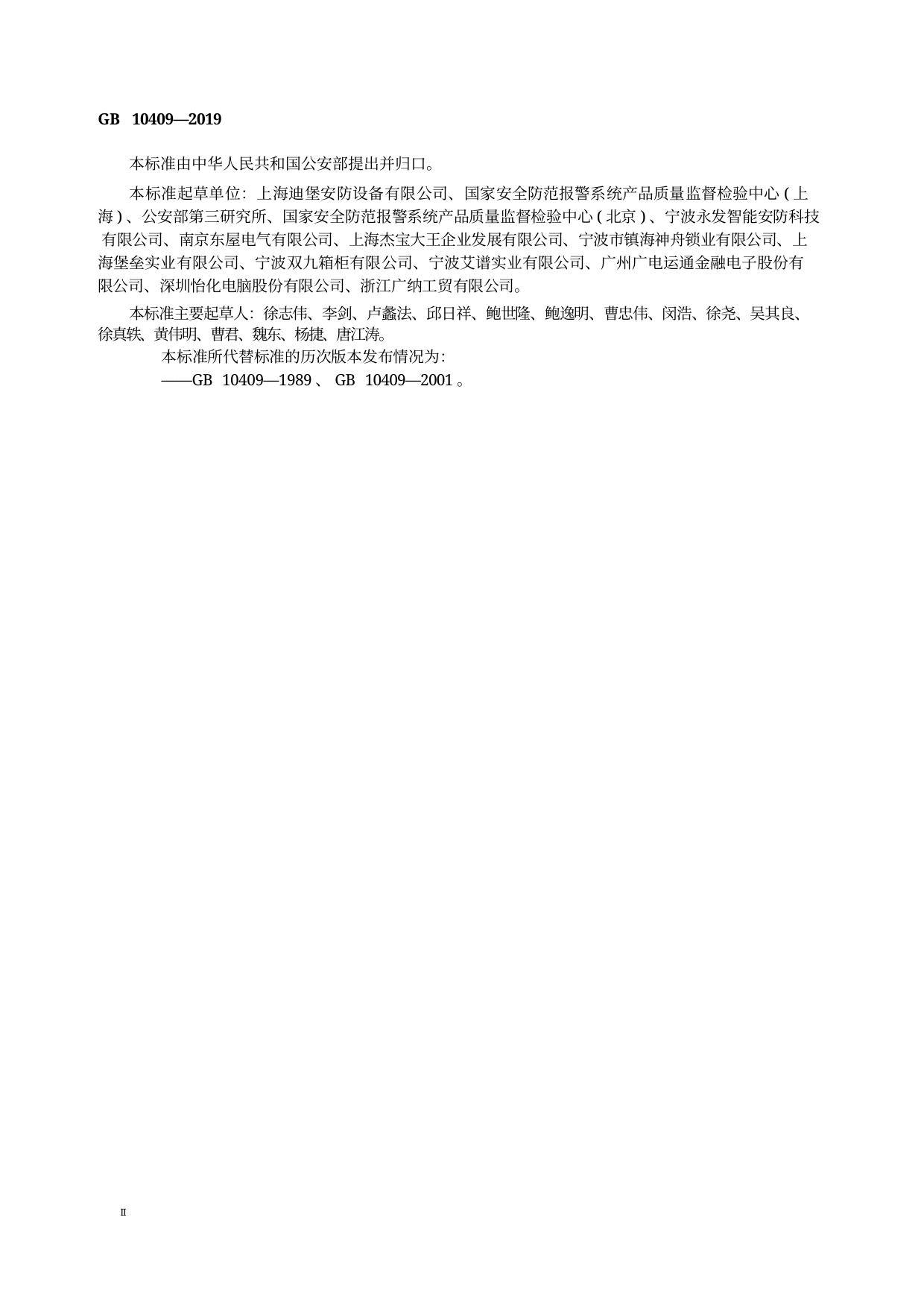

GB  10409—2019

本标准由中华人民共和国公安部提出并归口。
本标准起草单位：上海迪堡安防设备有限公司、国家安全防范报警系统产品质量监督检验中心(上  海)、公安部第三研究所、国家安全防范报警系统产品质量监督检验中心(北京)、宁波永发智能安防科技  有限公司、南京东屋电气有限公司、上海杰宝大王企业发展有限公司、宁波市镇海神舟锁业有限公司、上  海堡垒实业有限公司、宁波双九箱柜有限公司、宁波艾谱实业有限公司、广州广电运通金融电子股份有  限公司、深圳怡化电脑股份有限公司、浙江广纳工贸有限公司。
本标准主要起草人：徐志伟、李剑、卢蠡法、邱日祥、鲍世隆、鲍逸明、曹忠伟、闵浩、徐尧、吴其良、  徐真轶、黄伟明、曹君、魏东、杨捷、唐江涛。
本标准所代替标准的历次版本发布情况为：
——GB 10409—1989、GB 10409—2001。

Ⅱ